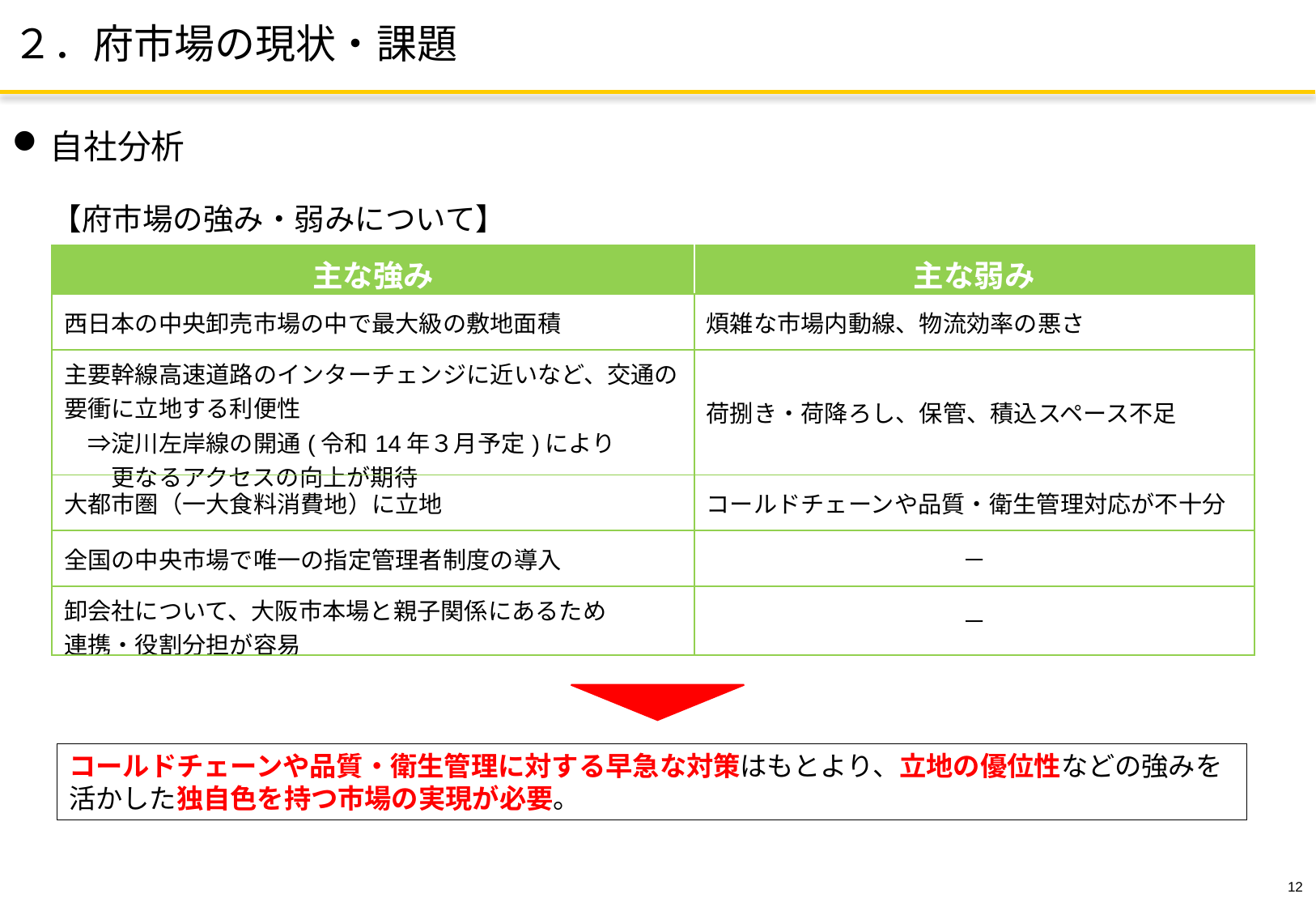

# ２．府市場の現状・課題
自社分析
【府市場の強み・弱みについて】
| 主な強み | 主な弱み |
| --- | --- |
| 西日本の中央卸売市場の中で最大級の敷地面積 | 煩雑な市場内動線、物流効率の悪さ |
| 主要幹線高速道路のインターチェンジに近いなど、交通の要衝に立地する利便性 　⇒淀川左岸線の開通(令和14年３月予定)により 　　更なるアクセスの向上が期待 | 荷捌き・荷降ろし、保管、積込スペース不足 |
| 大都市圏（一大食料消費地）に立地 | コールドチェーンや品質・衛生管理対応が不十分 |
| 全国の中央市場で唯一の指定管理者制度の導入 | － |
| 卸会社について、大阪市本場と親子関係にあるため 連携・役割分担が容易 | － |

コールドチェーンや品質・衛生管理に対する早急な対策はもとより、立地の優位性などの強みを活かした独自色を持つ市場の実現が必要。
12